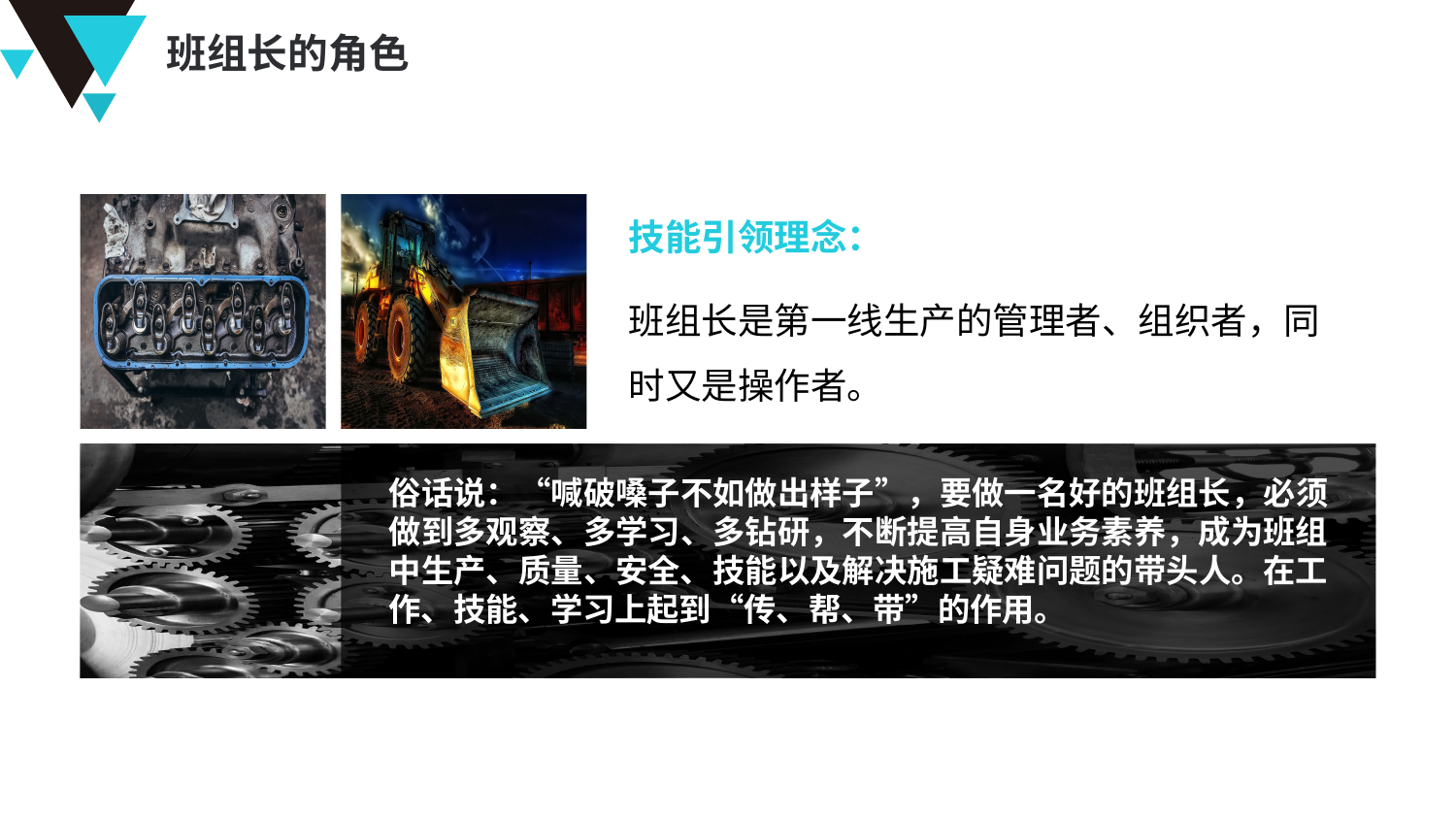

班组长的角色

技能引领理念：
班组长是第一线生产的管理者、组织者，同时又是操作者。
俗话说：“喊破嗓子不如做出样子”，要做一名好的班组长，必须做到多观察、多学习、多钻研，不断提高自身业务素养，成为班组中生产、质量、安全、技能以及解决施工疑难问题的带头人。在工作、技能、学习上起到“传、帮、带”的作用。